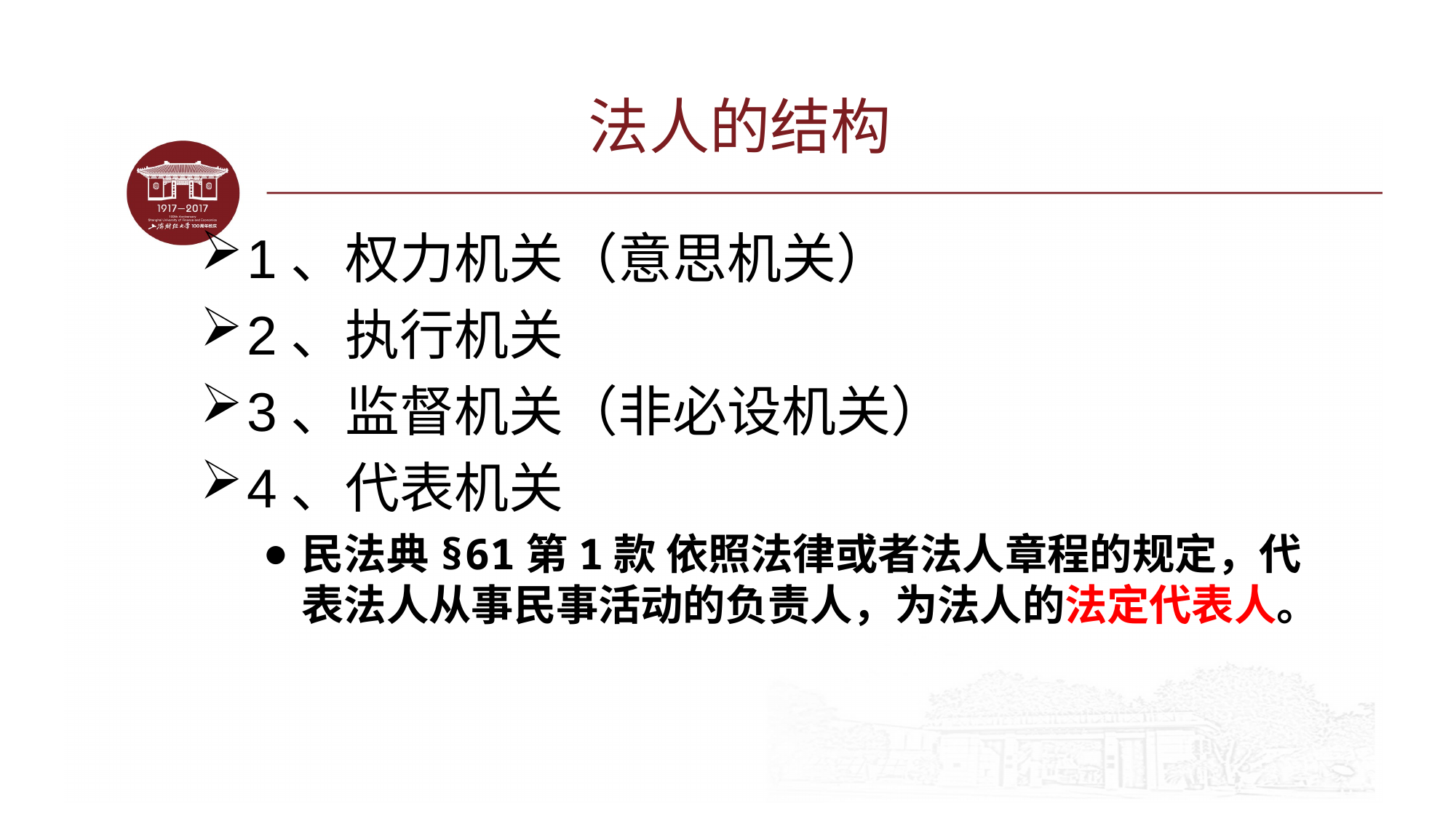

# 法人的结构
1、权力机关（意思机关）
2、执行机关
3、监督机关（非必设机关）
4、代表机关
民法典§61第1款 依照法律或者法人章程的规定，代表法人从事民事活动的负责人，为法人的法定代表人。